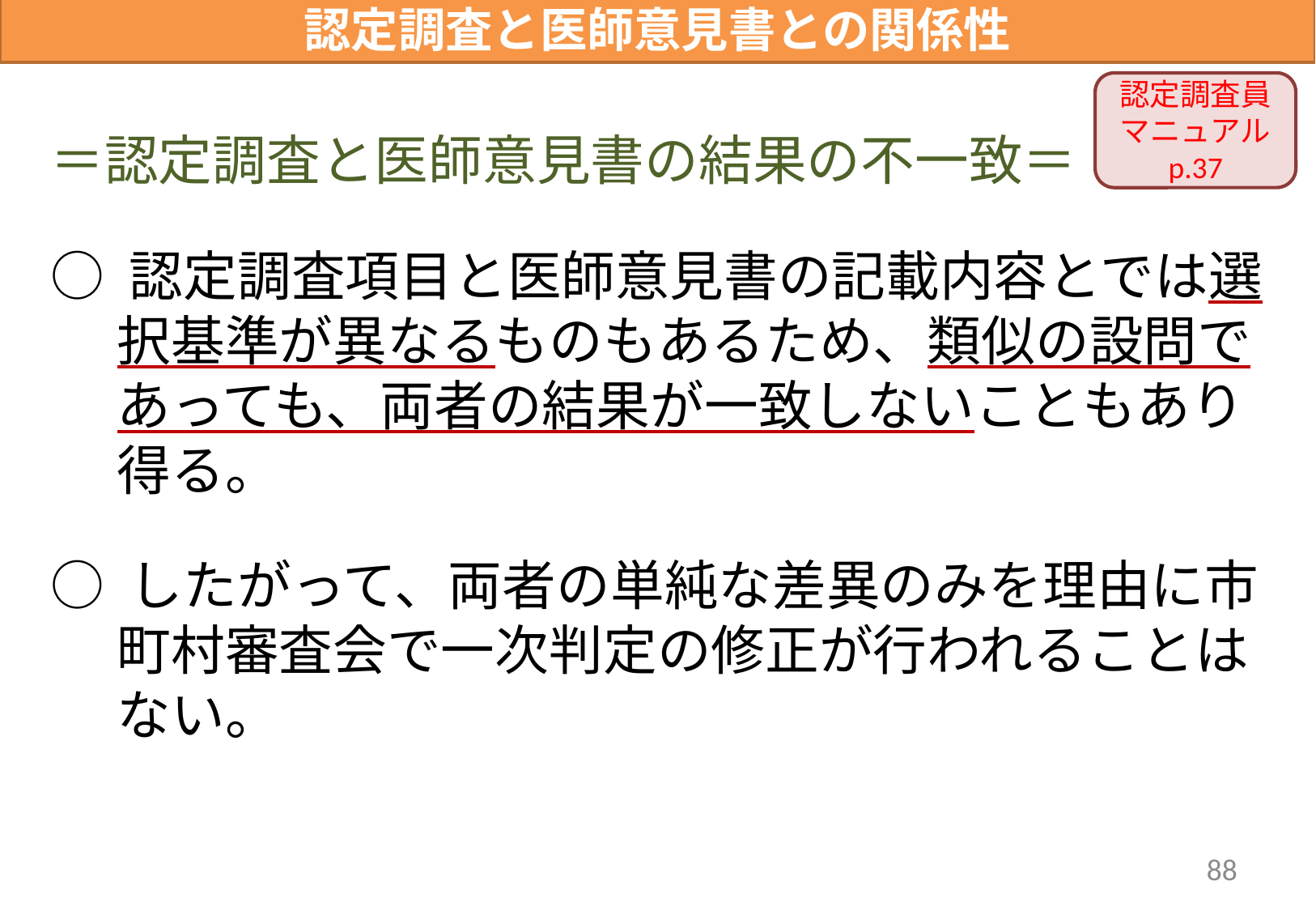

認定調査と医師意見書との関係性
認定調査員マニュアル
p.37
＝認定調査と医師意見書の結果の不一致＝
○ 認定調査項目と医師意見書の記載内容とでは選択基準が異なるものもあるため、類似の設問であっても、両者の結果が一致しないこともあり得る。
○ したがって、両者の単純な差異のみを理由に市町村審査会で一次判定の修正が行われることはない。
88